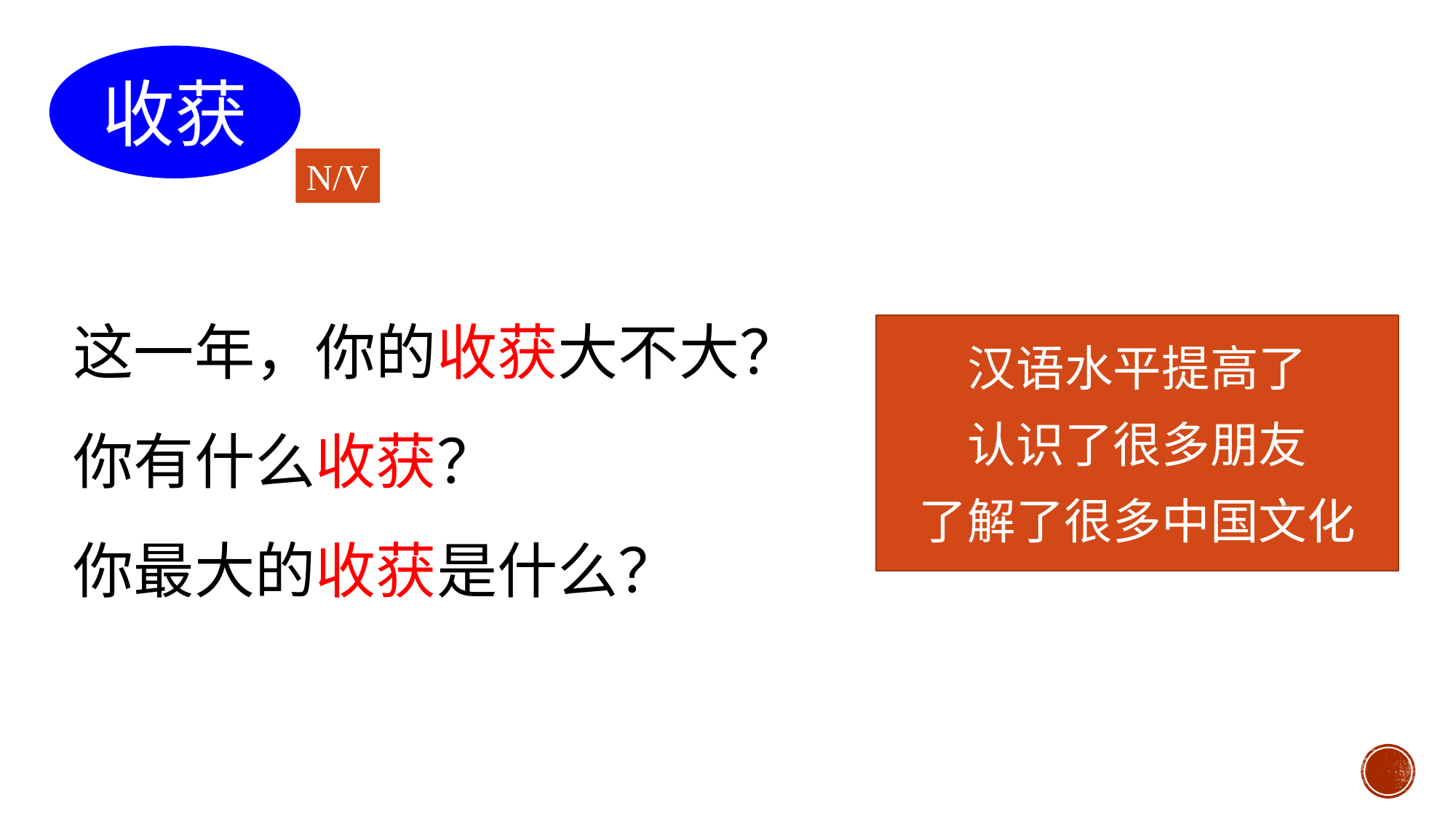

收获
N/V
这一年，你的收获大不大？
你有什么收获？
你最大的收获是什么？
汉语水平提高了
认识了很多朋友
了解了很多中国文化